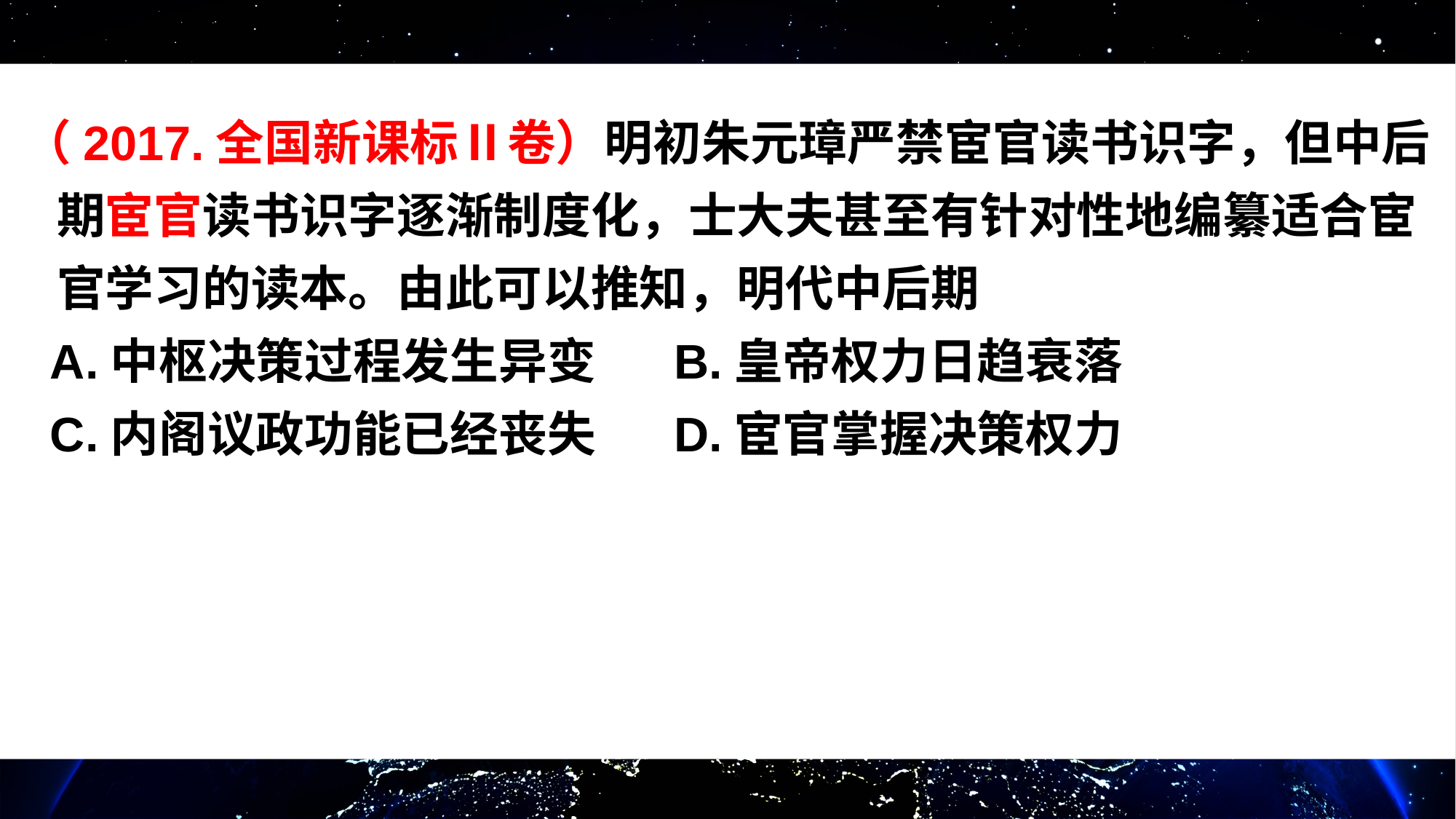

（2017.全国新课标Ⅱ卷）明初朱元璋严禁宦官读书识字，但中后
  期宦官读书识字逐渐制度化，士大夫甚至有针对性地编纂适合宦
  官学习的读本。由此可以推知，明代中后期
  A.中枢决策过程发生异变      B.皇帝权力日趋衰落
  C.内阁议政功能已经丧失      D.宦官掌握决策权力